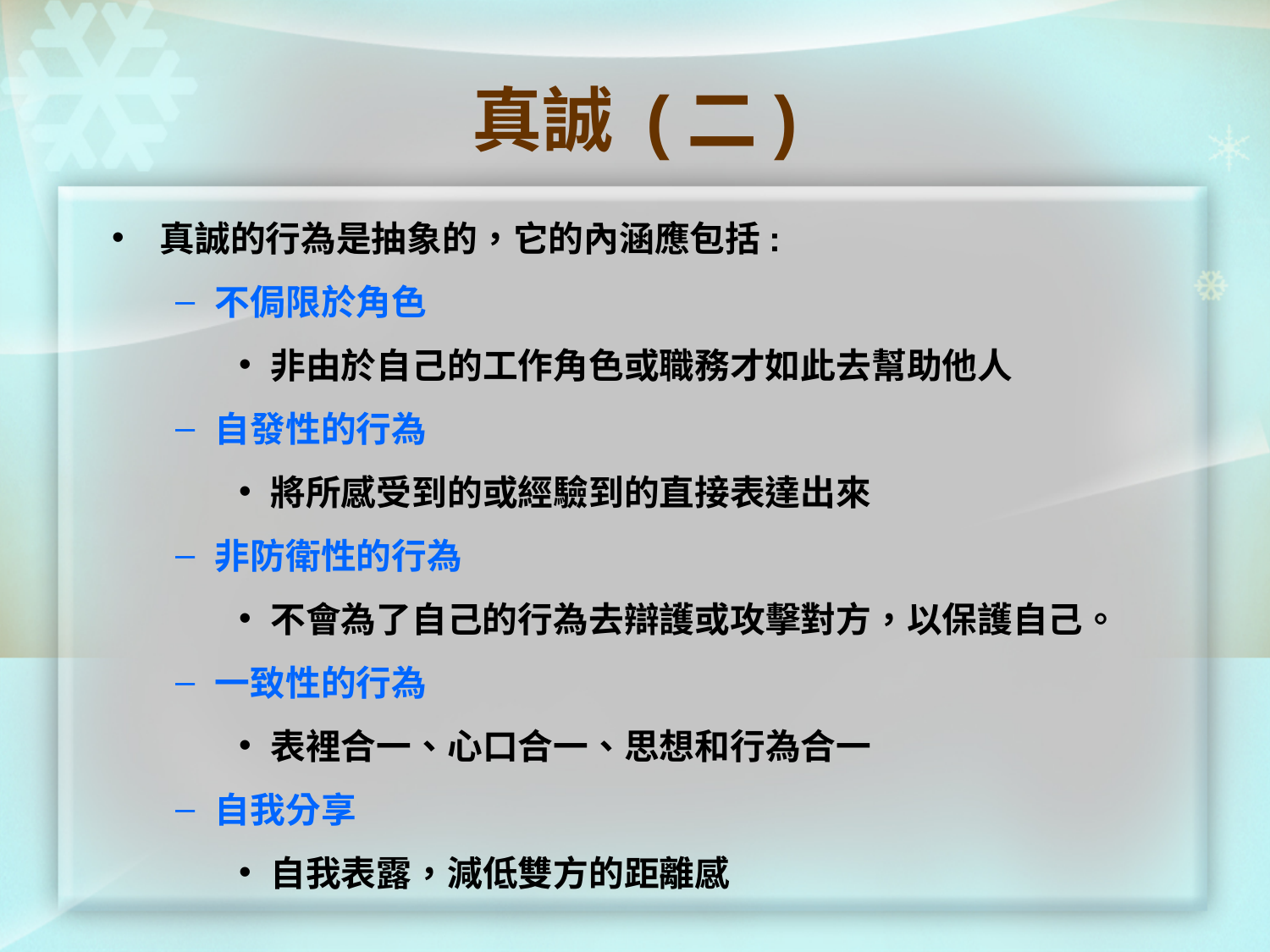

# 真誠 (二)
真誠的行為是抽象的，它的內涵應包括:
不侷限於角色
非由於自己的工作角色或職務才如此去幫助他人
自發性的行為
將所感受到的或經驗到的直接表達出來
非防衛性的行為
不會為了自己的行為去辯護或攻擊對方，以保護自己。
一致性的行為
表裡合一、心口合一、思想和行為合一
自我分享
自我表露，減低雙方的距離感